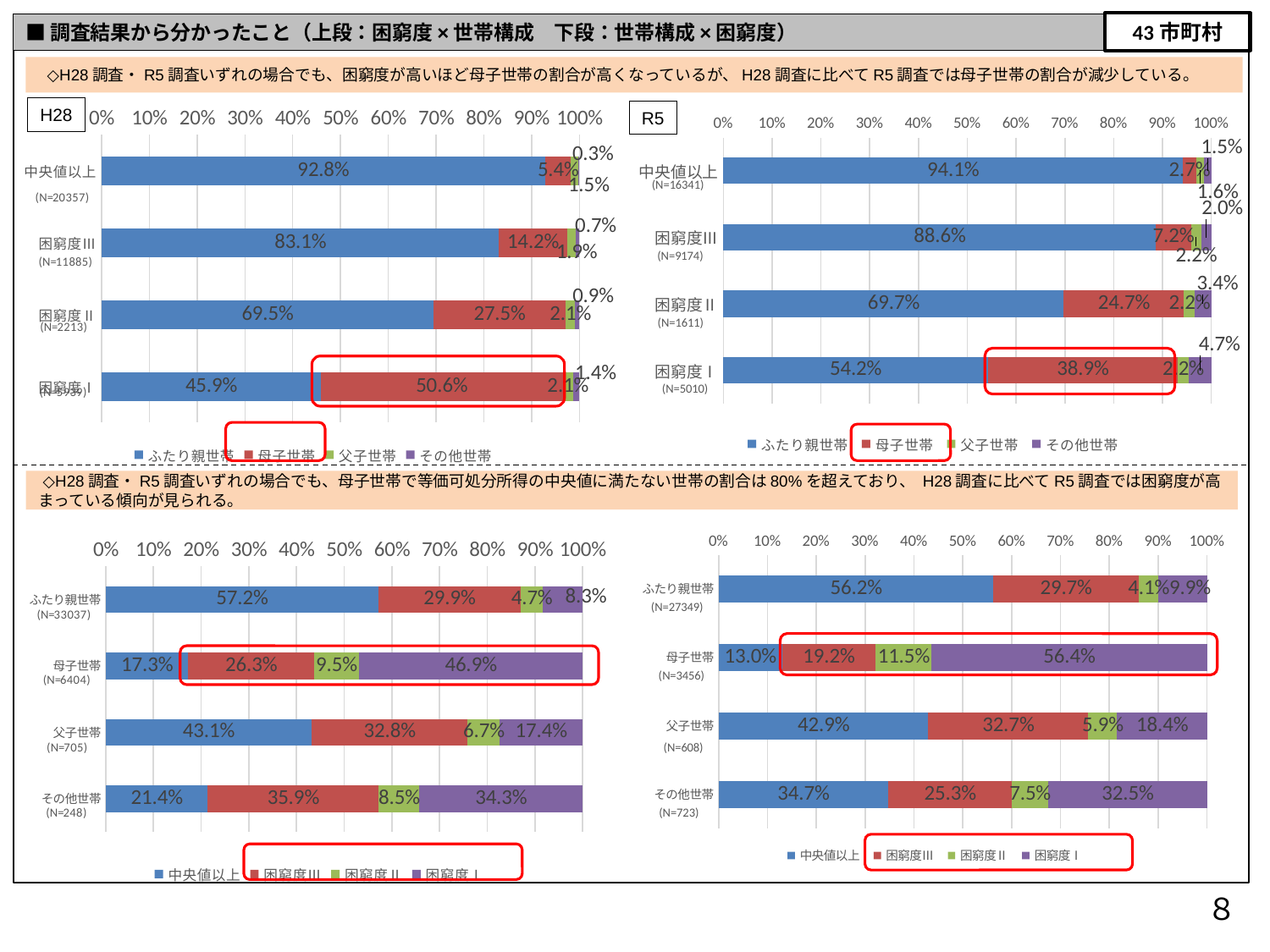

43市町村
■調査結果から分かったこと（上段：困窮度×世帯構成　下段：世帯構成×困窮度）

  ◇H28調査・R5調査いずれの場合でも、困窮度が高いほど母子世帯の割合が高くなっているが、H28調査に比べてR5調査では母子世帯の割合が減少している。
H28

### Chart

| Category | ふたり親世帯 | 母子世帯 | 父子世帯 | その他世帯 |
|---|---|---|---|---|
| 中央値以上 | 0.9412520653570773 | 0.02741570283336393 | 0.015972094731044613 | 0.015360137078514167 |
| 困窮度Ⅲ | 0.8862001308044474 | 0.07216045345541748 | 0.02169173751907565 | 0.019947678221059514 |
| 困窮度Ⅱ | 0.6970825574177529 | 0.24705152079453754 | 0.0223463687150838 | 0.0335195530726257 |
| 困窮度Ⅰ | 0.5419161676646707 | 0.38882235528942116 | 0.022355289421157686 | 0.046906187624750496 |
R5

### Chart

| Category | ふたり親世帯 | 母子世帯 | 父子世帯 | その他世帯 |
|---|---|---|---|---|
| 中央値以上 | 0.928 | 0.054 | 0.015 | 0.003 |
| 困窮度Ⅲ | 0.831 | 0.142 | 0.019 | 0.007 |
| 困窮度Ⅱ | 0.695 | 0.275 | 0.021 | 0.009 |
| 困窮度Ⅰ | 0.459 | 0.506 | 0.021 | 0.014 |
(N=16341)
(N=9174)
(N=1611)
(N=5010)

 ◇H28調査・R5調査いずれの場合でも、母子世帯で等価可処分所得の中央値に満たない世帯の割合は80%を超えており、 H28調査に比べてR5調査では困窮度が高まっている傾向が見られる。

### Chart

| Category | 中央値以上 | 困窮度Ⅲ | 困窮度Ⅱ | 困窮度Ⅰ |
|---|---|---|---|---|
| ふたり親世帯 | 0.5623971626019233 | 0.29726863870708253 | 0.04106183041427475 | 0.09927236827671944 |
| 母子世帯 | 0.12962962962962962 | 0.19155092592592593 | 0.11516203703703703 | 0.5636574074074074 |
| 父子世帯 | 0.4292763157894737 | 0.32730263157894735 | 0.05921052631578947 | 0.18421052631578946 |
| その他世帯 | 0.34716459197787 | 0.25311203319502074 | 0.07468879668049792 | 0.32503457814661135 |

### Chart

| Category | 中央値以上 | 困窮度Ⅲ | 困窮度Ⅱ | 困窮度Ⅰ |
|---|---|---|---|---|
| ふたり親世帯 | 0.572 | 0.299 | 0.047 | 0.083 |
| 母子世帯 | 0.173 | 0.263 | 0.095 | 0.469 |
| 父子世帯 | 0.431 | 0.328 | 0.067 | 0.174 |
| その他世帯 | 0.214 | 0.359 | 0.085 | 0.343 |
(N=27349)
(N=3456)
(N=608)
(N=723)

８